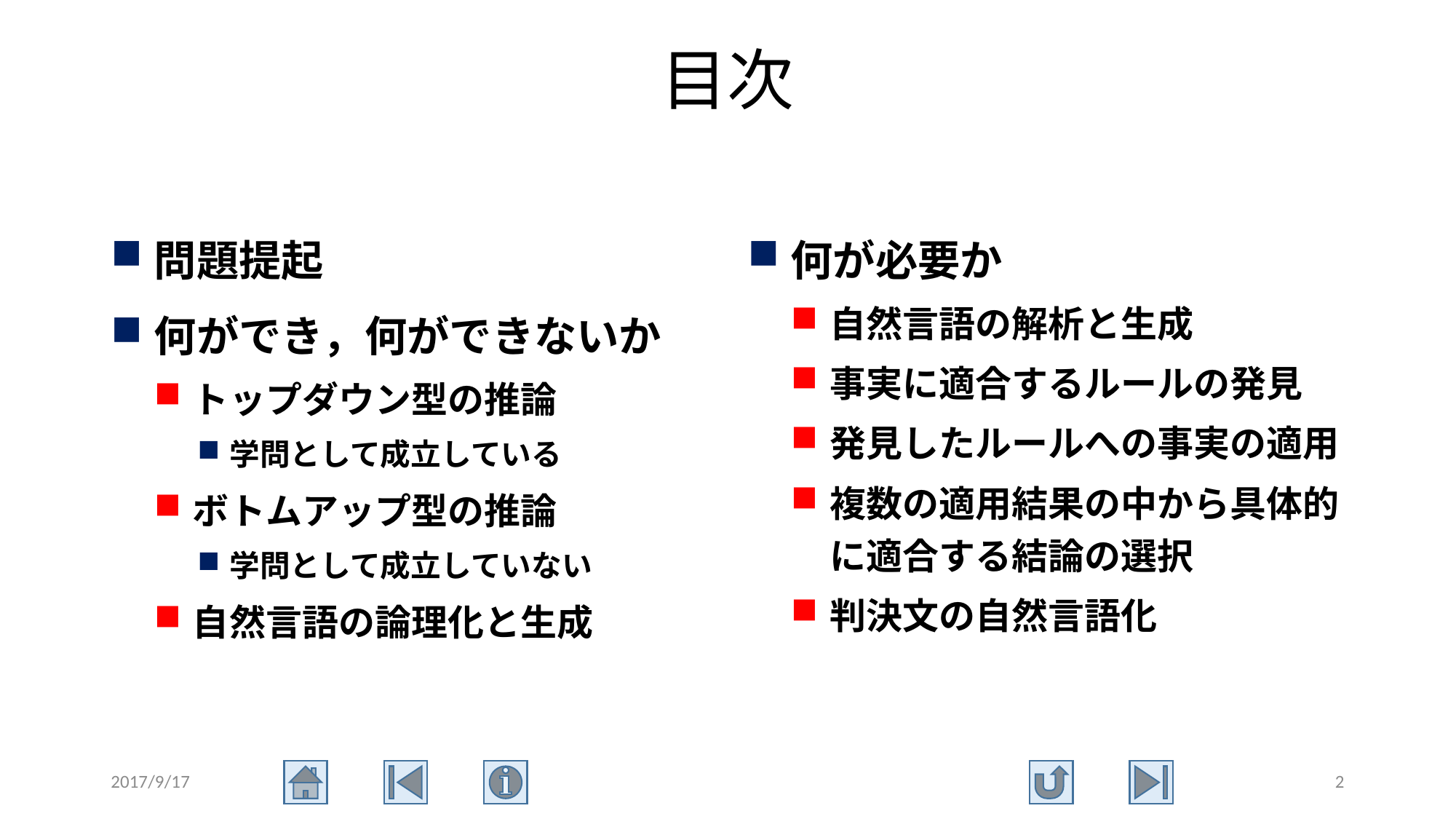

# 目次
問題提起
何ができ，何ができないか
トップダウン型の推論
学問として成立している
ボトムアップ型の推論
学問として成立していない
自然言語の論理化と生成
何が必要か
自然言語の解析と生成
事実に適合するルールの発見
発見したルールへの事実の適用
複数の適用結果の中から具体的に適合する結論の選択
判決文の自然言語化
2017/9/17
2